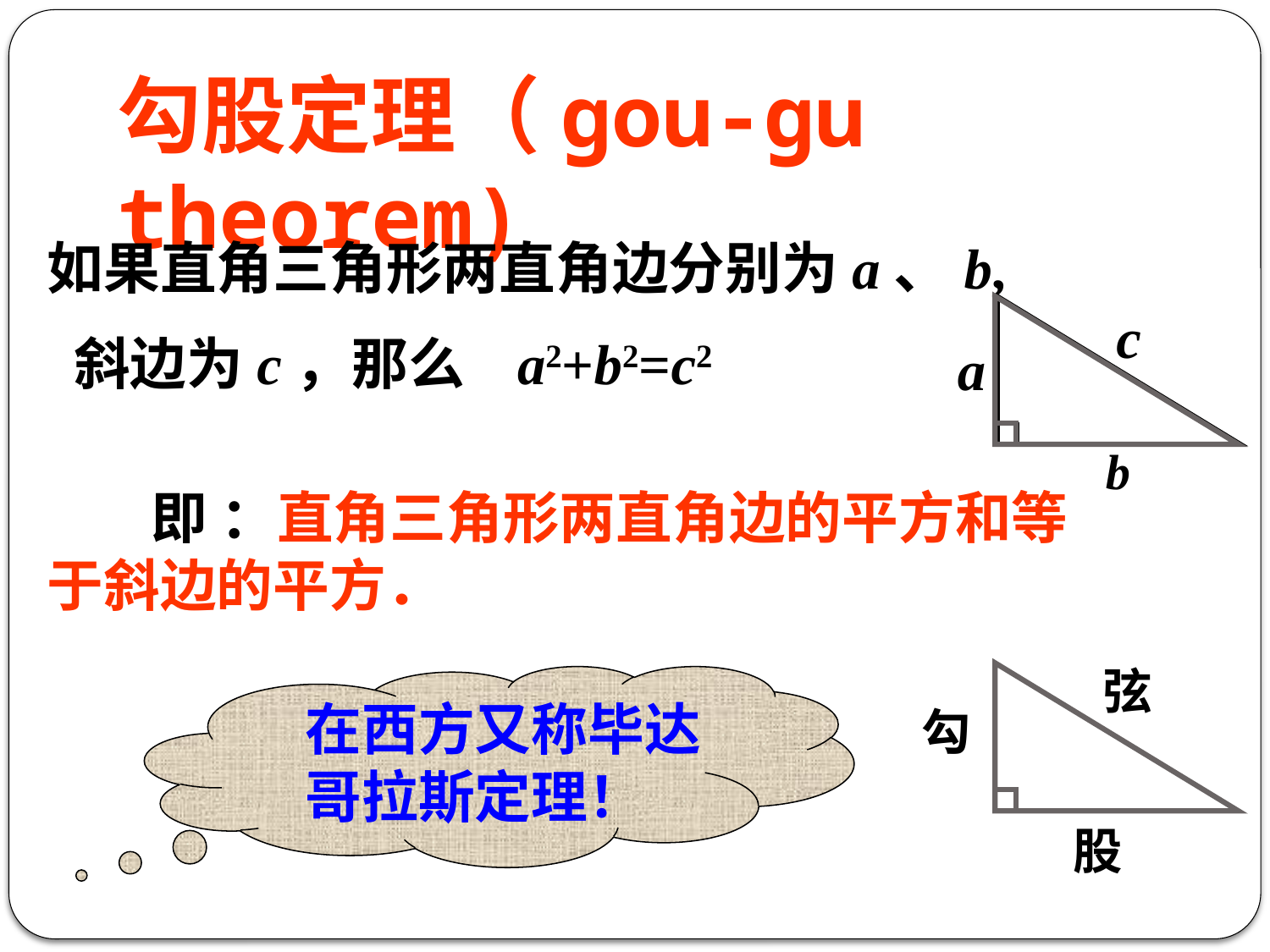

勾股定理（gou-gu theorem)

如果直角三角形两直角边分别为a、b,
 斜边为c，那么   a2+b2=c2

c
a
b

       即 ：直角三角形两直角边的平方和等于斜边的平方．
弦

在西方又称毕达哥拉斯定理！
勾
股